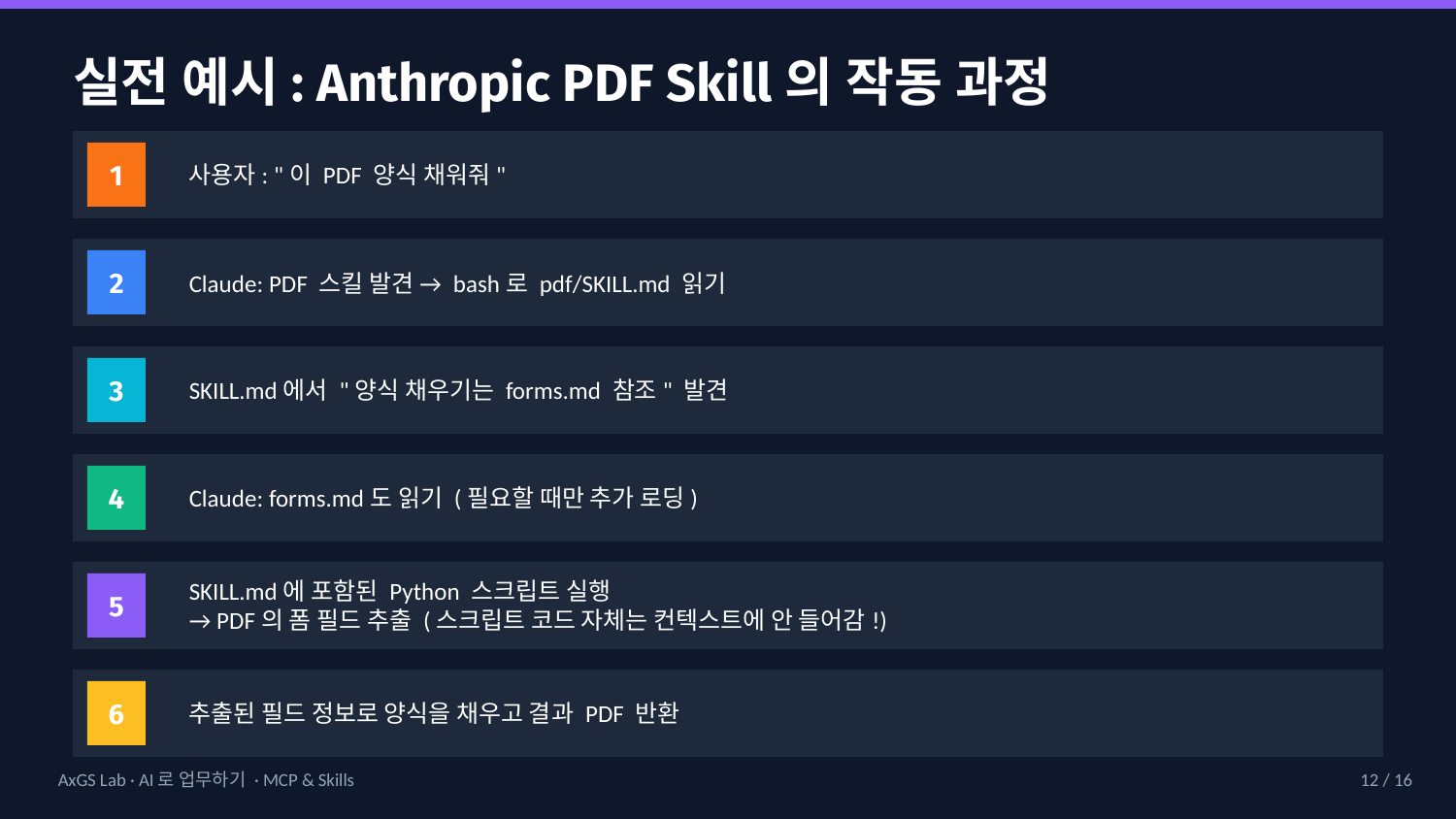

실전 예시: Anthropic PDF Skill의 작동 과정

사용자: "이 PDF 양식 채워줘"

1

Claude: PDF 스킬 발견 → bash로 pdf/SKILL.md 읽기

2

SKILL.md에서 "양식 채우기는 forms.md 참조" 발견

3

Claude: forms.md도 읽기 (필요할 때만 추가 로딩)

4

SKILL.md에 포함된 Python 스크립트 실행
→ PDF의 폼 필드 추출 (스크립트 코드 자체는 컨텍스트에 안 들어감!)

5

추출된 필드 정보로 양식을 채우고 결과 PDF 반환

6
AxGS Lab · AI로 업무하기 · MCP & Skills
12 / 16